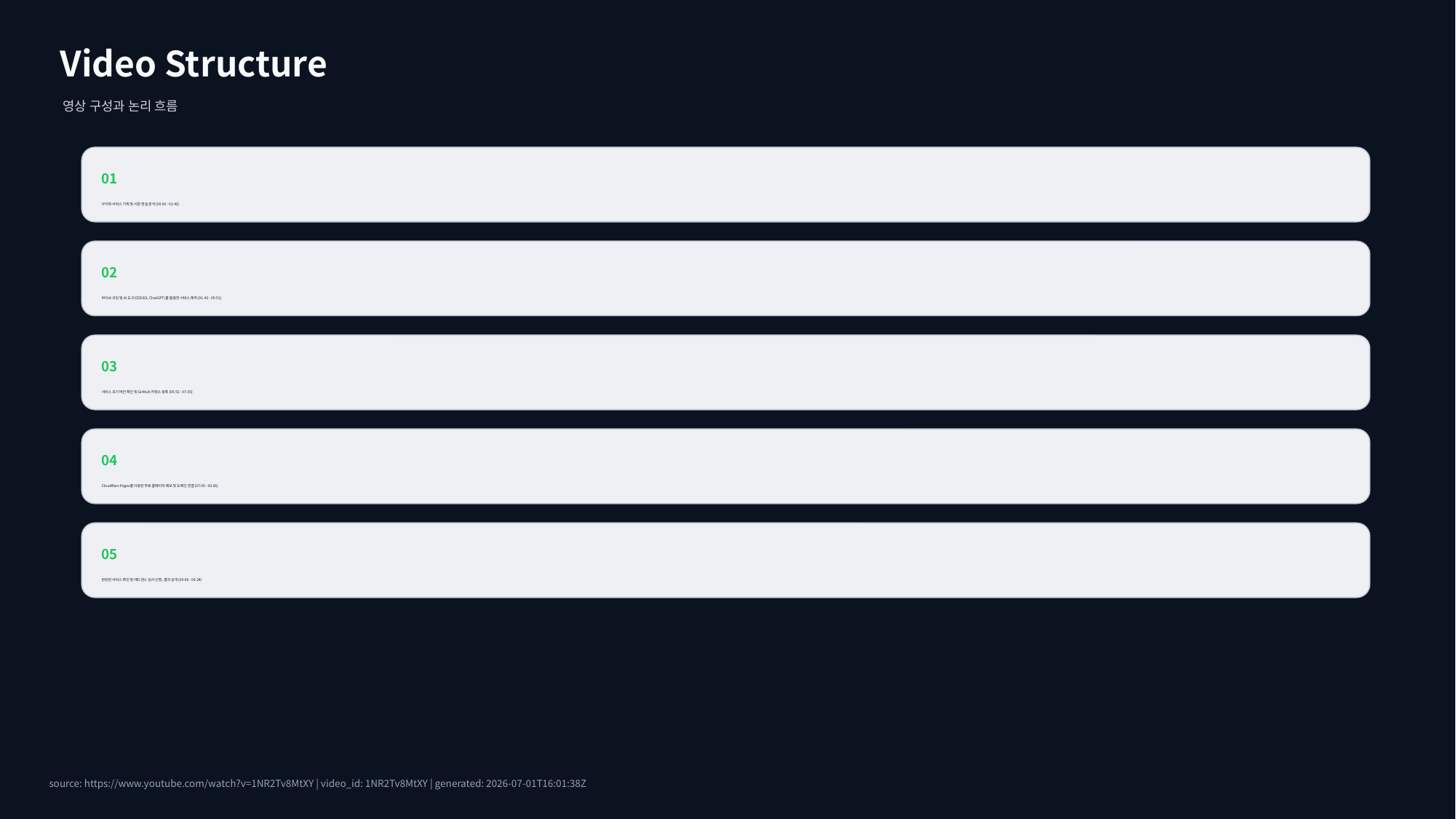

Video Structure
영상 구성과 논리 흐름

01
수익화 서비스 기획 및 시장 현실 분석 (00:00 - 01:42)

02
바이브 코딩 및 AI 도구(CODEX, ChatGPT)를 활용한 서비스 제작 (01:42 - 05:51)

03
서비스 초기 버전 확인 및 GitHub 저장소 등록 (05:51 - 07:05)

04
Cloudflare Pages를 이용한 무료 홈페이지 배포 및 도메인 연결 (07:05 - 09:06)

05
완성된 서비스 확인 및 애드센스 심사 신청, 결과 공개 (09:06 - 09:24)
source: https://www.youtube.com/watch?v=1NR2Tv8MtXY | video_id: 1NR2Tv8MtXY | generated: 2026-07-01T16:01:38Z